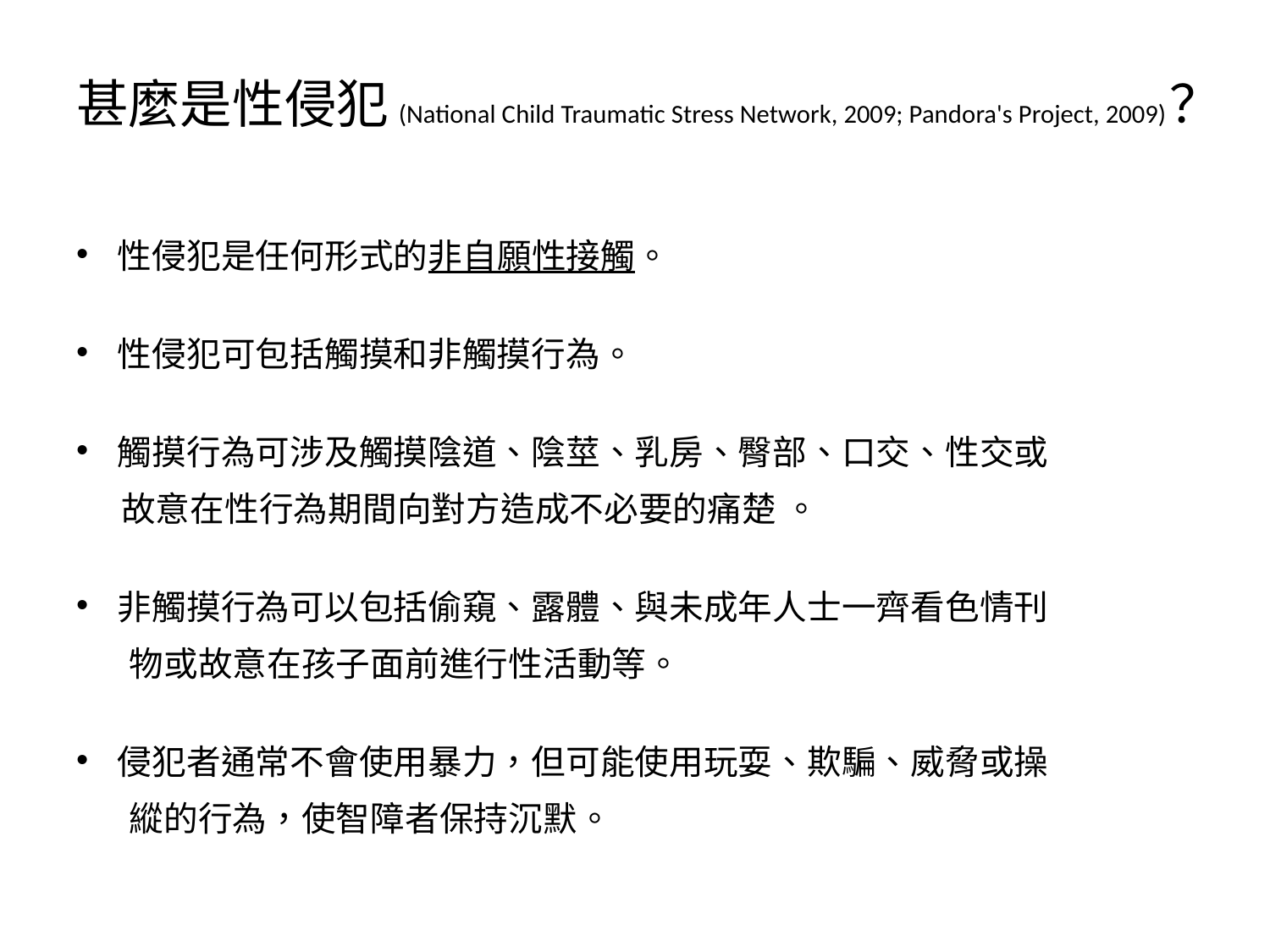

# 甚麼是性侵犯(National Child Traumatic Stress Network, 2009; Pandora's Project, 2009)？
性侵犯是任何形式的非自願性接觸。

性侵犯可包括觸摸和非觸摸行為。

觸摸行為可涉及觸摸陰道、陰莖、乳房、臀部、口交、性交或
     故意在性行為期間向對方造成不必要的痛楚 。

非觸摸行為可以包括偷窺、露體、與未成年人士一齊看色情刊
      物或故意在孩子面前進行性活動等。

侵犯者通常不會使用暴力，但可能使用玩耍、欺騙、威脅或操
      縱的行為，使智障者保持沉默。